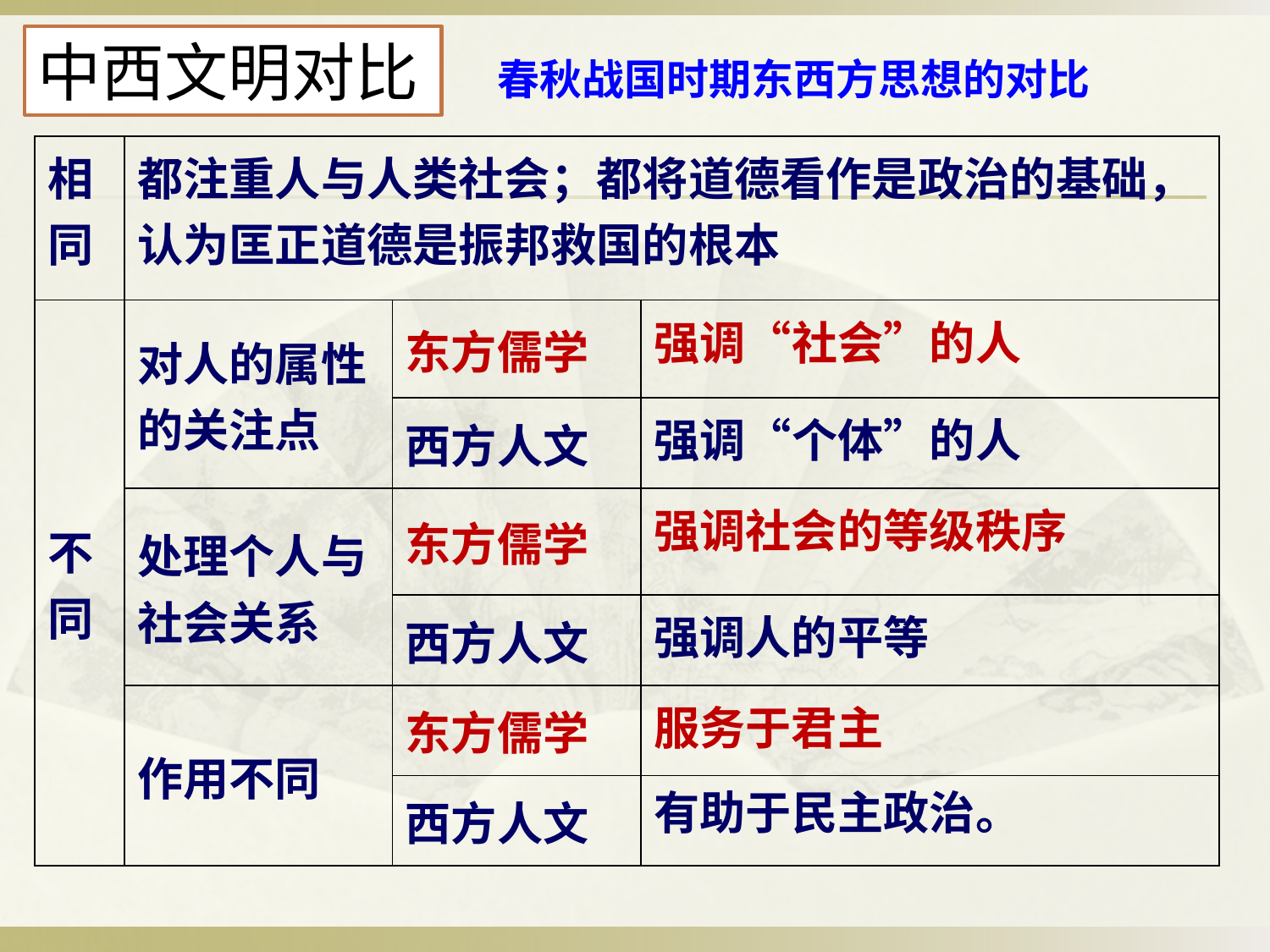

中西文明对比
春秋战国时期东西方思想的对比
| 相同 | 都注重人与人类社会；都将道德看作是政治的基础，认为匡正道德是振邦救国的根本 |  |  |
| --- | --- | --- | --- |
| 不同 | 对人的属性的关注点 | 东方儒学 | 强调“社会”的人 |
|  |  | 西方人文 | 强调“个体”的人 |
|  | 处理个人与社会关系 | 东方儒学 | 强调社会的等级秩序 |
|  |  | 西方人文 | 强调人的平等 |
|  | 作用不同 | 东方儒学 | 服务于君主 |
|  |  | 西方人文 | 有助于民主政治。 |